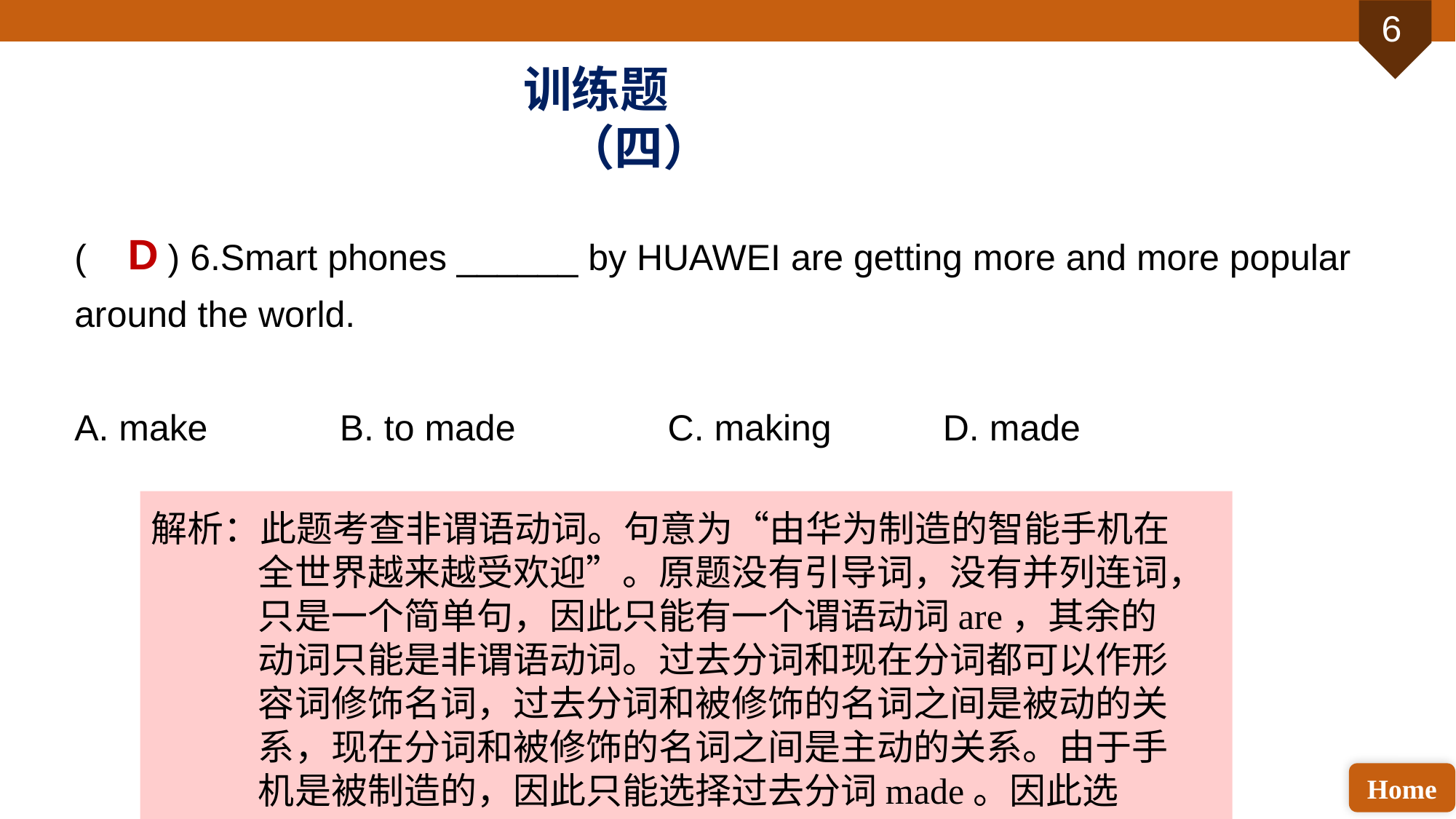

训练题（四）
(        ) 6.Smart phones ______ by HUAWEI are getting more and more popular around the world.

A. make             B. to made               C. making           D. made
D

解析：此题考查非谓语动词。句意为“由华为制造的智能手机在全世界越来越受欢迎”。原题没有引导词，没有并列连词，只是一个简单句，因此只能有一个谓语动词are，其余的动词只能是非谓语动词。过去分词和现在分词都可以作形容词修饰名词，过去分词和被修饰的名词之间是被动的关系，现在分词和被修饰的名词之间是主动的关系。由于手机是被制造的，因此只能选择过去分词made。因此选D。